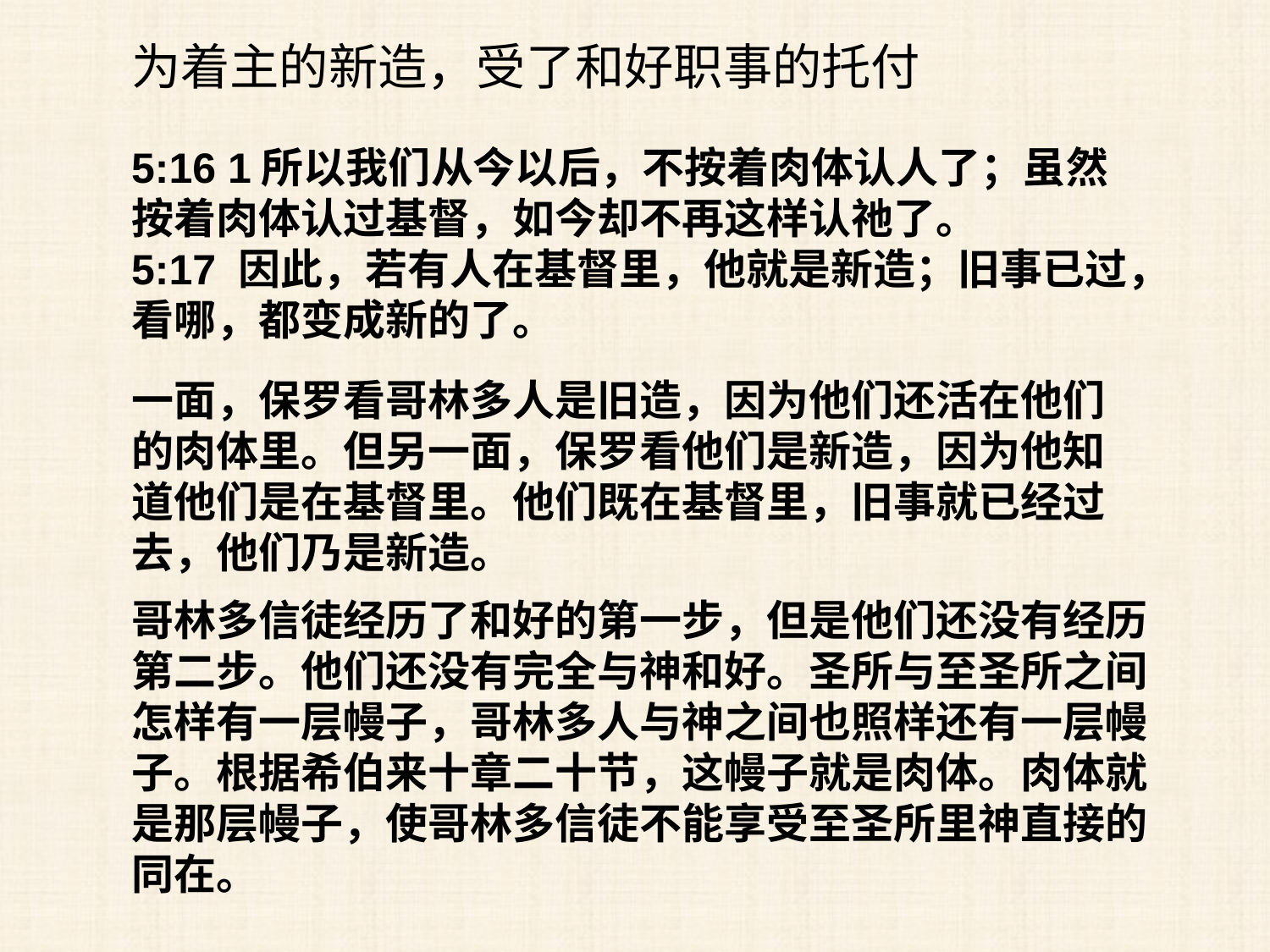

为着主的新造，受了和好职事的托付
5:16 1所以我们从今以后，不按着肉体认人了；虽然按着肉体认过基督，如今却不再这样认祂了。
5:17 因此，若有人在基督里，他就是新造；旧事已过，看哪，都变成新的了。
一面，保罗看哥林多人是旧造，因为他们还活在他们的肉体里。但另一面，保罗看他们是新造，因为他知道他们是在基督里。他们既在基督里，旧事就已经过去，他们乃是新造。
哥林多信徒经历了和好的第一步，但是他们还没有经历第二步。他们还没有完全与神和好。圣所与至圣所之间怎样有一层幔子，哥林多人与神之间也照样还有一层幔子。根据希伯来十章二十节，这幔子就是肉体。肉体就是那层幔子，使哥林多信徒不能享受至圣所里神直接的同在。